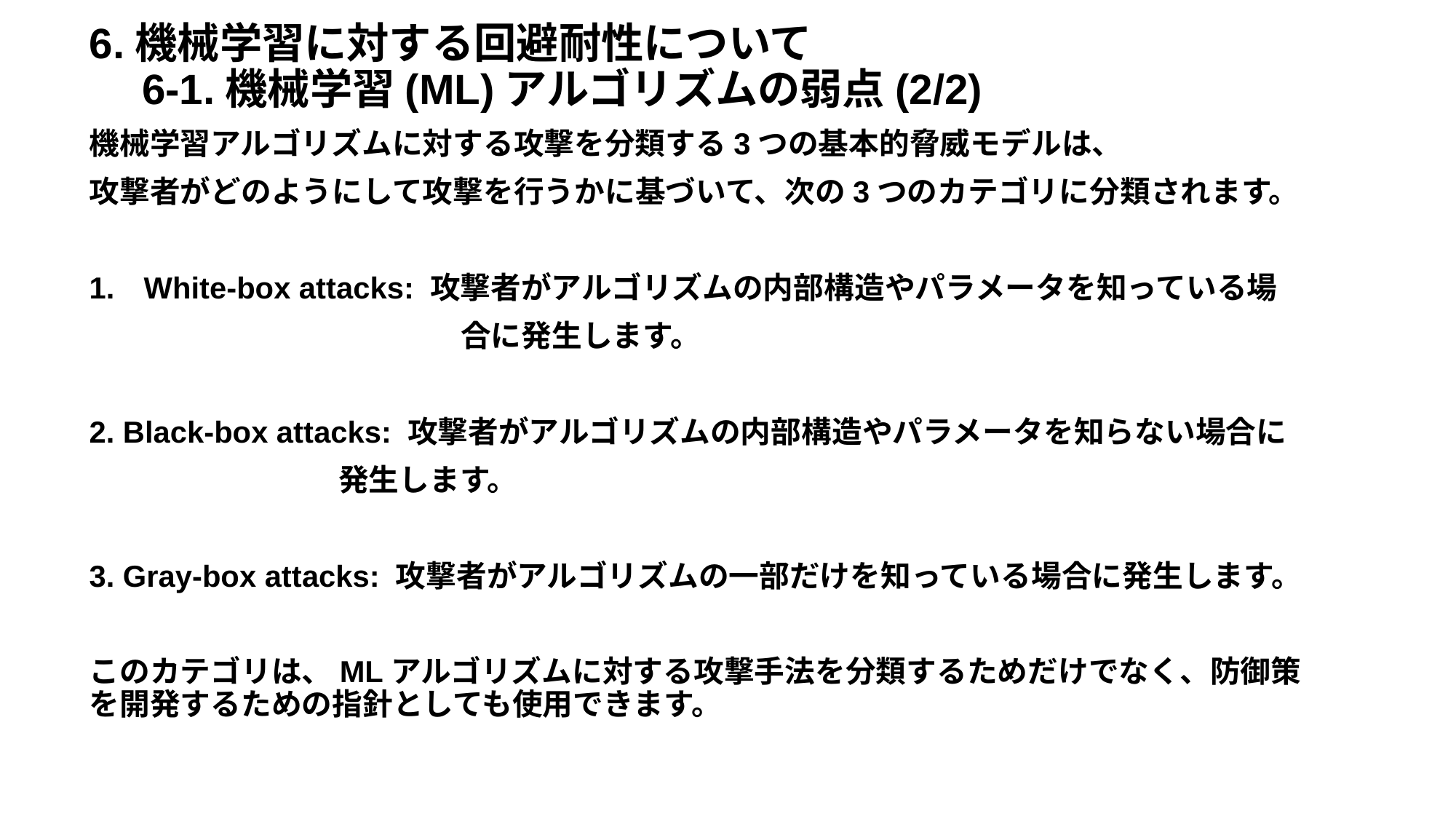

# 6.機械学習に対する回避耐性について 　6-1.機械学習(ML)アルゴリズムの弱点(2/2)
機械学習アルゴリズムに対する攻撃を分類する3つの基本的脅威モデルは、
攻撃者がどのようにして攻撃を行うかに基づいて、次の3つのカテゴリに分類されます。

White-box attacks: 攻撃者がアルゴリズムの内部構造やパラメータを知っている場
　　　　　　　　　　　　 合に発生します。

2. Black-box attacks: 攻撃者がアルゴリズムの内部構造やパラメータを知らない場合に
                                   発生します。

3. Gray-box attacks: 攻撃者がアルゴリズムの一部だけを知っている場合に発生します。

このカテゴリは、MLアルゴリズムに対する攻撃手法を分類するためだけでなく、防御策を開発するための指針としても使用できます。